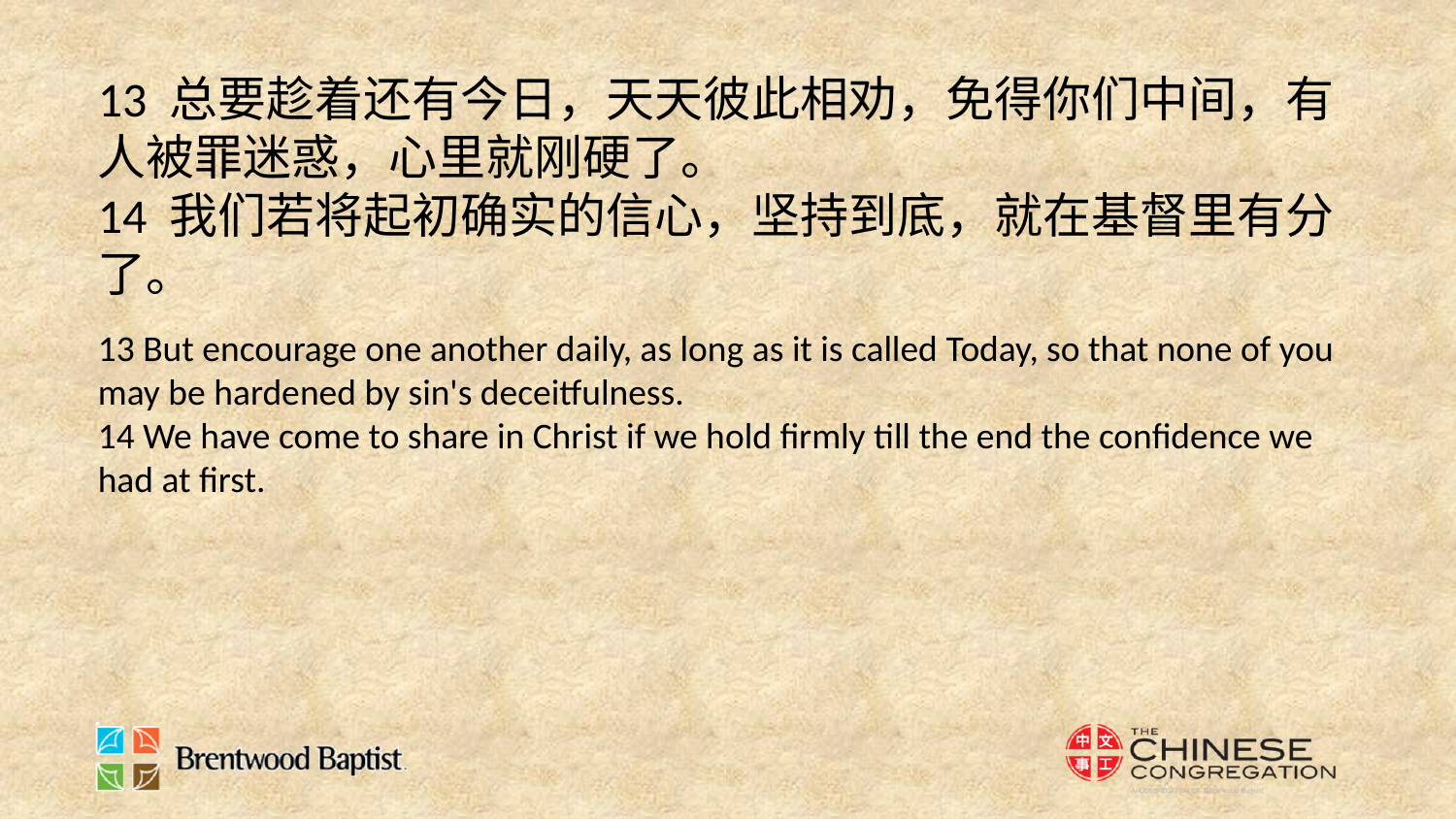

13 总要趁着还有今日，天天彼此相劝，免得你们中间，有人被罪迷惑，心里就刚硬了。
14 我们若将起初确实的信心，坚持到底，就在基督里有分了。

13 But encourage one another daily, as long as it is called Today, so that none of you may be hardened by sin's deceitfulness.
14 We have come to share in Christ if we hold firmly till the end the confidence we had at first.